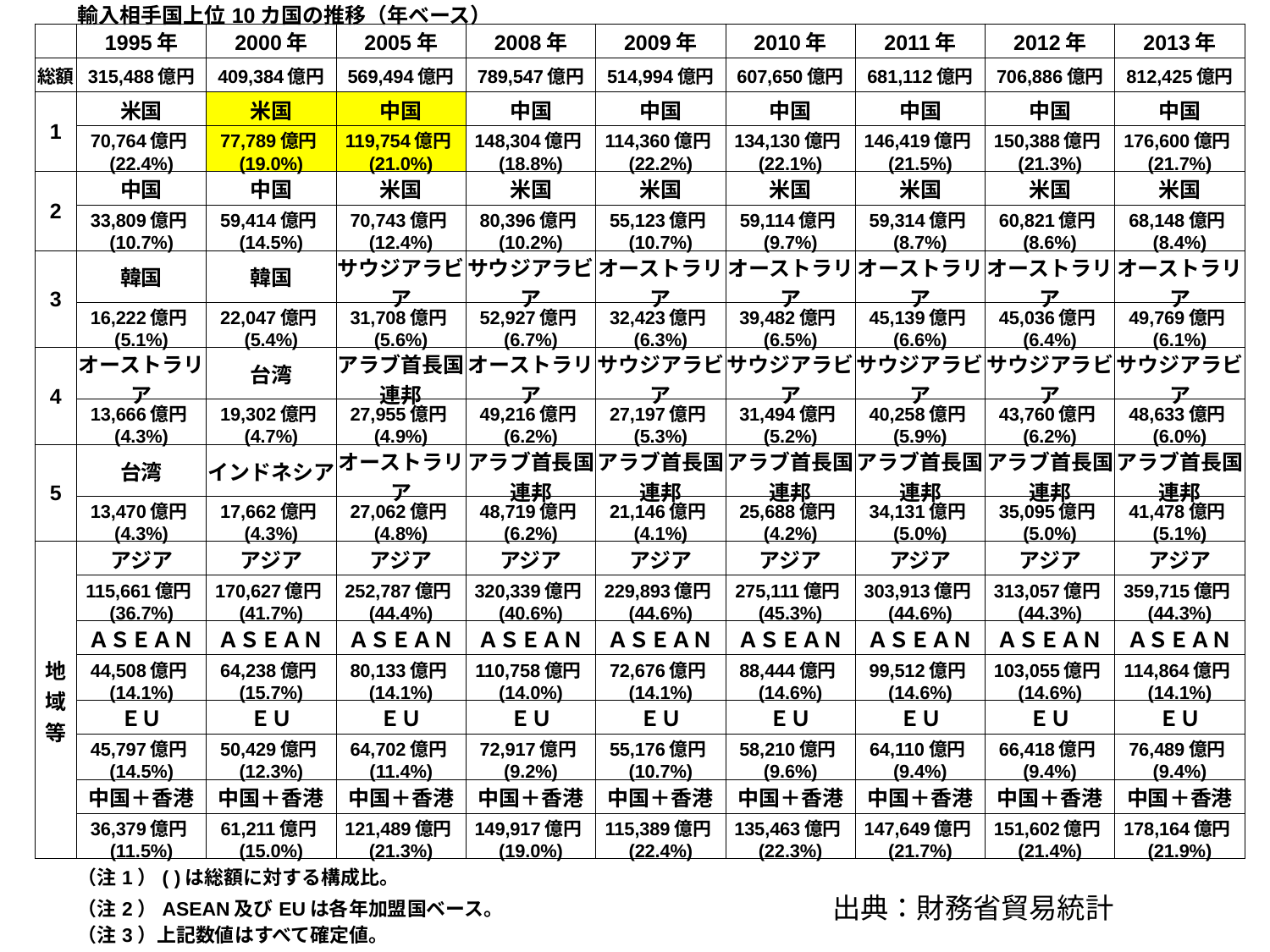

|  | 輸入相手国上位10カ国の推移（年ベース） |  |  |  |  |  |  |  |  |
| --- | --- | --- | --- | --- | --- | --- | --- | --- | --- |
|  | 1995年 | 2000年 | 2005年 | 2008年 | 2009年 | 2010年 | 2011年 | 2012年 | 2013年 |
| 総額 | 315,488億円 | 409,384億円 | 569,494億円 | 789,547億円 | 514,994億円 | 607,650億円 | 681,112億円 | 706,886億円 | 812,425億円 |
| 1 | 米国 | 米国 | 中国 | 中国 | 中国 | 中国 | 中国 | 中国 | 中国 |
|  | 70,764億円(22.4%) | 77,789億円(19.0%) | 119,754億円(21.0%) | 148,304億円(18.8%) | 114,360億円(22.2%) | 134,130億円(22.1%) | 146,419億円(21.5%) | 150,388億円(21.3%) | 176,600億円(21.7%) |
| 2 | 中国 | 中国 | 米国 | 米国 | 米国 | 米国 | 米国 | 米国 | 米国 |
|  | 33,809億円(10.7%) | 59,414億円(14.5%) | 70,743億円(12.4%) | 80,396億円(10.2%) | 55,123億円(10.7%) | 59,114億円(9.7%) | 59,314億円(8.7%) | 60,821億円(8.6%) | 68,148億円(8.4%) |
| 3 | 韓国 | 韓国 | サウジアラビア | サウジアラビア | オーストラリア | オーストラリア | オーストラリア | オーストラリア | オーストラリア |
|  | 16,222億円(5.1%) | 22,047億円(5.4%) | 31,708億円(5.6%) | 52,927億円(6.7%) | 32,423億円(6.3%) | 39,482億円(6.5%) | 45,139億円(6.6%) | 45,036億円(6.4%) | 49,769億円(6.1%) |
| 4 | オーストラリア | 台湾 | アラブ首長国連邦 | オーストラリア | サウジアラビア | サウジアラビア | サウジアラビア | サウジアラビア | サウジアラビア |
|  | 13,666億円(4.3%) | 19,302億円(4.7%) | 27,955億円(4.9%) | 49,216億円(6.2%) | 27,197億円(5.3%) | 31,494億円(5.2%) | 40,258億円(5.9%) | 43,760億円(6.2%) | 48,633億円(6.0%) |
| 5 | 台湾 | インドネシア | オーストラリア | アラブ首長国連邦 | アラブ首長国連邦 | アラブ首長国連邦 | アラブ首長国連邦 | アラブ首長国連邦 | アラブ首長国連邦 |
|  | 13,470億円(4.3%) | 17,662億円(4.3%) | 27,062億円(4.8%) | 48,719億円(6.2%) | 21,146億円(4.1%) | 25,688億円(4.2%) | 34,131億円(5.0%) | 35,095億円(5.0%) | 41,478億円(5.1%) |
| 地域等 | アジア | アジア | アジア | アジア | アジア | アジア | アジア | アジア | アジア |
|  | 115,661億円(36.7%) | 170,627億円(41.7%) | 252,787億円(44.4%) | 320,339億円(40.6%) | 229,893億円(44.6%) | 275,111億円(45.3%) | 303,913億円(44.6%) | 313,057億円(44.3%) | 359,715億円(44.3%) |
|  | ＡＳＥＡＮ | ＡＳＥＡＮ | ＡＳＥＡＮ | ＡＳＥＡＮ | ＡＳＥＡＮ | ＡＳＥＡＮ | ＡＳＥＡＮ | ＡＳＥＡＮ | ＡＳＥＡＮ |
|  | 44,508億円(14.1%) | 64,238億円(15.7%) | 80,133億円(14.1%) | 110,758億円(14.0%) | 72,676億円(14.1%) | 88,444億円(14.6%) | 99,512億円(14.6%) | 103,055億円(14.6%) | 114,864億円(14.1%) |
|  | ＥＵ | ＥＵ | ＥＵ | ＥＵ | ＥＵ | ＥＵ | ＥＵ | ＥＵ | ＥＵ |
|  | 45,797億円(14.5%) | 50,429億円(12.3%) | 64,702億円(11.4%) | 72,917億円(9.2%) | 55,176億円(10.7%) | 58,210億円(9.6%) | 64,110億円(9.4%) | 66,418億円(9.4%) | 76,489億円(9.4%) |
|  | 中国＋香港 | 中国＋香港 | 中国＋香港 | 中国＋香港 | 中国＋香港 | 中国＋香港 | 中国＋香港 | 中国＋香港 | 中国＋香港 |
|  | 36,379億円(11.5%) | 61,211億円(15.0%) | 121,489億円(21.3%) | 149,917億円(19.0%) | 115,389億円(22.4%) | 135,463億円(22.3%) | 147,649億円(21.7%) | 151,602億円(21.4%) | 178,164億円(21.9%) |
|  | （注1）( )は総額に対する構成比。 |  |  |  |  |  |  |  |  |
|  | （注2）ASEAN及びEUは各年加盟国ベース。 |  |  |  |  |  |  |  |  |
|  | （注3）上記数値はすべて確定値。 |  |  |  |  |  |  |  |  |
出典：財務省貿易統計